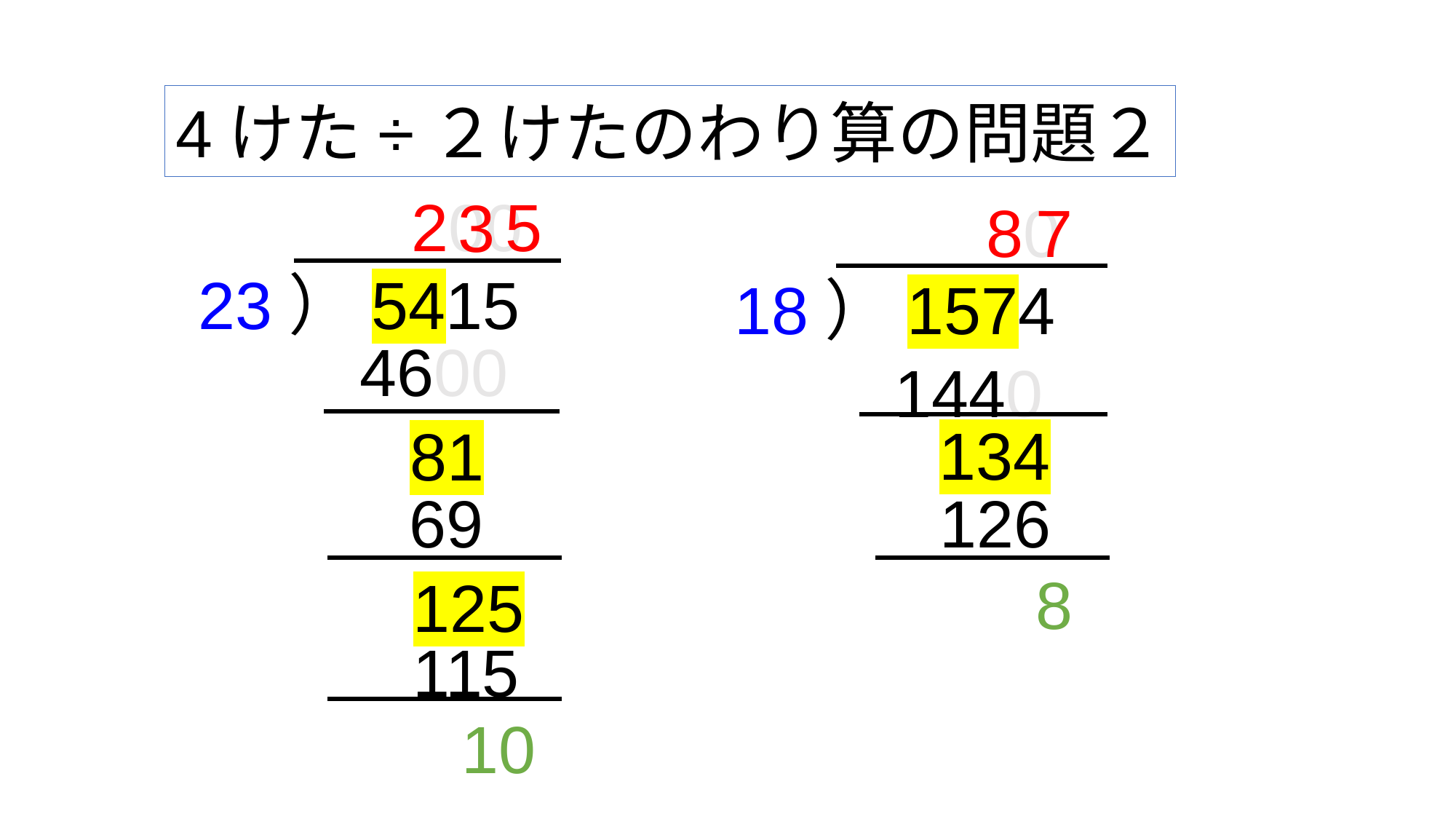

4けた÷２けたのわり算の問題２
200
5
3
7
80
23）5415
18）1574
1440
4600
134
81
126
69
8
125
115
10